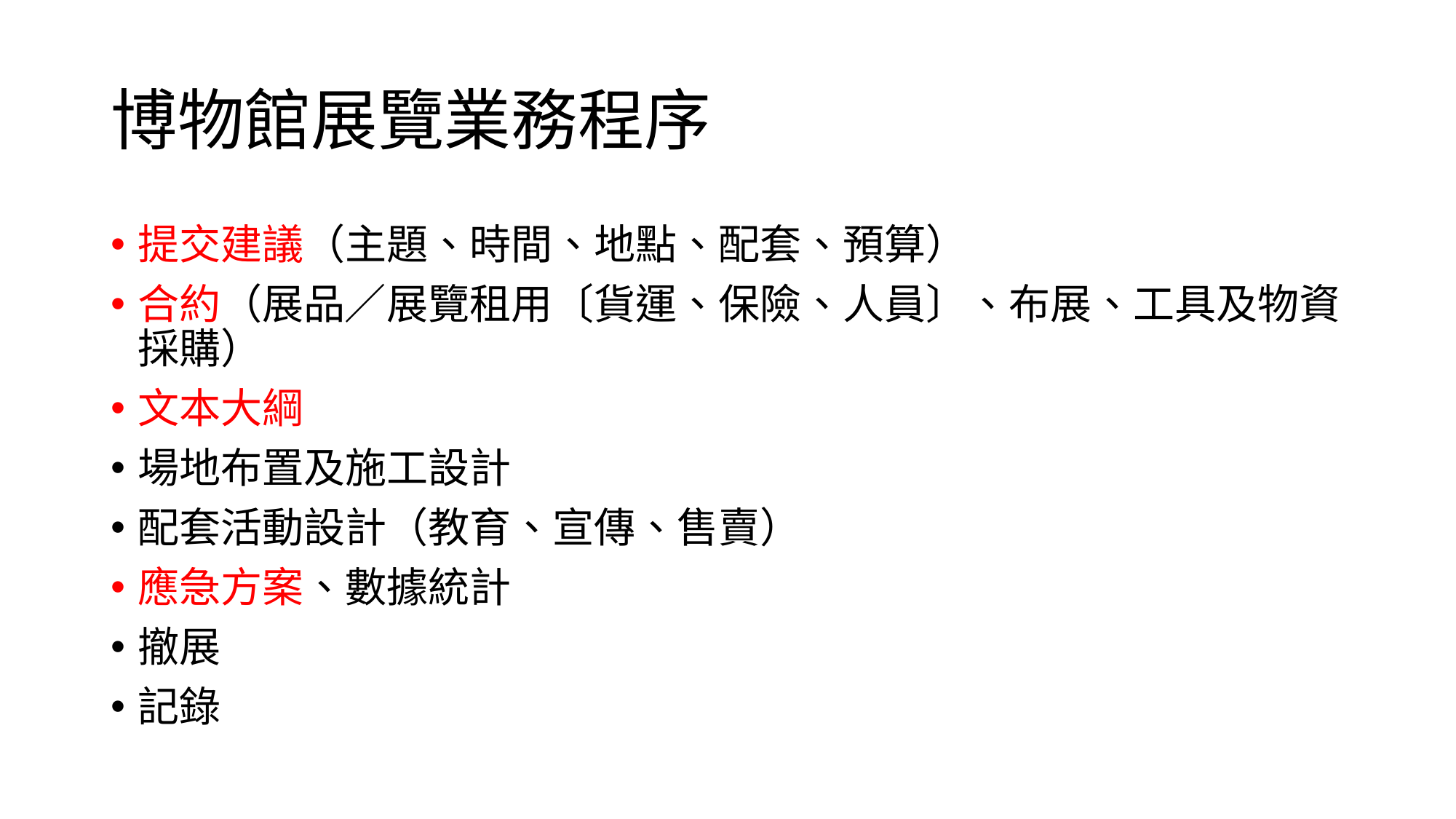

# 博物館展覽業務程序
提交建議（主題、時間、地點、配套、預算）
合約（展品／展覽租用〔貨運、保險、人員〕、布展、工具及物資採購）
文本大綱
場地布置及施工設計
配套活動設計（教育、宣傳、售賣）
應急方案、數據統計
撤展
記錄